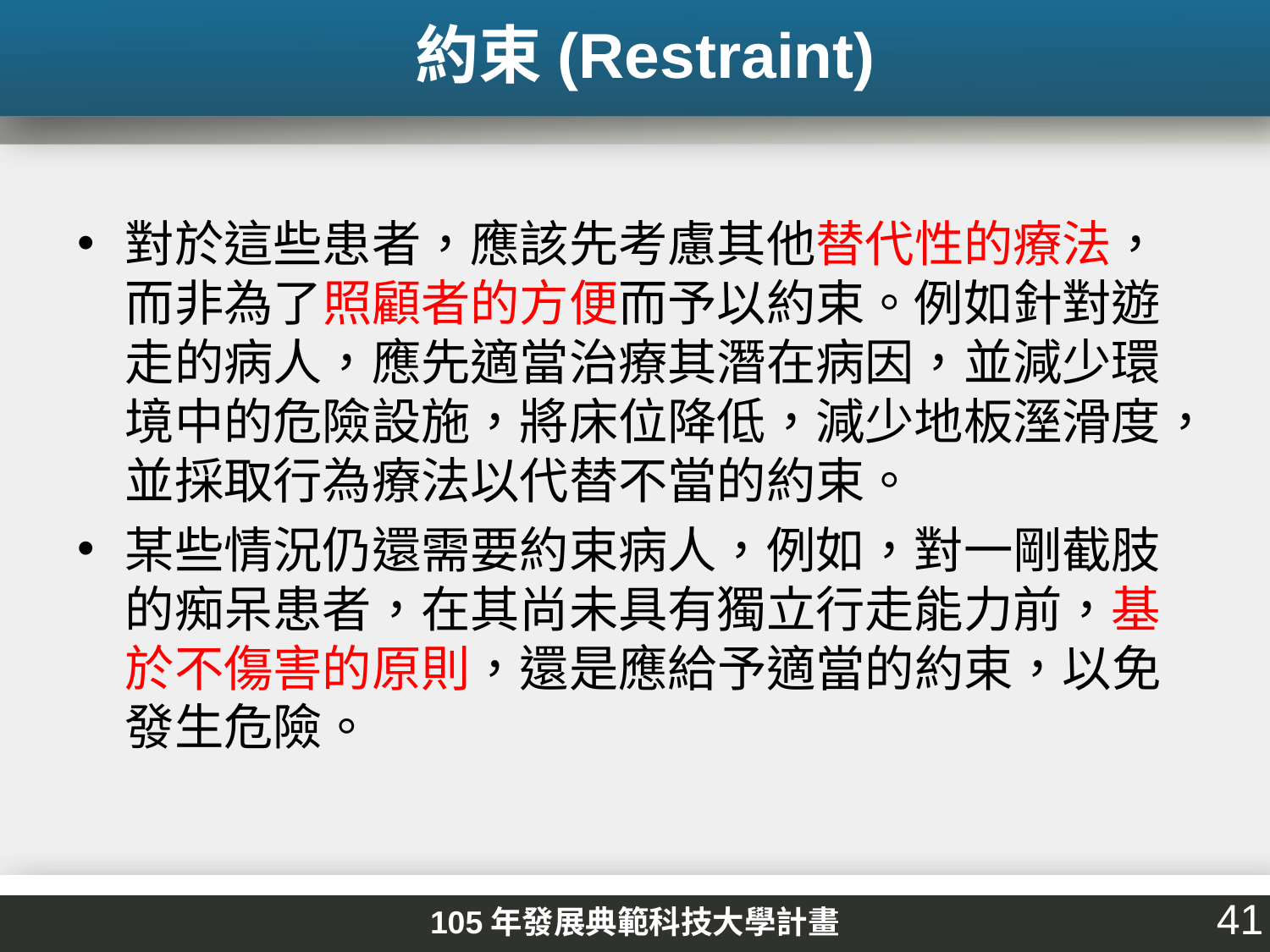

約束(Restraint)
對於這些患者，應該先考慮其他替代性的療法，而非為了照顧者的方便而予以約束。例如針對遊走的病人，應先適當治療其潛在病因，並減少環境中的危險設施，將床位降低，減少地板溼滑度，並採取行為療法以代替不當的約束。
某些情況仍還需要約束病人，例如，對一剛截肢的痴呆患者，在其尚未具有獨立行走能力前，基於不傷害的原則，還是應給予適當的約束，以免發生危險。